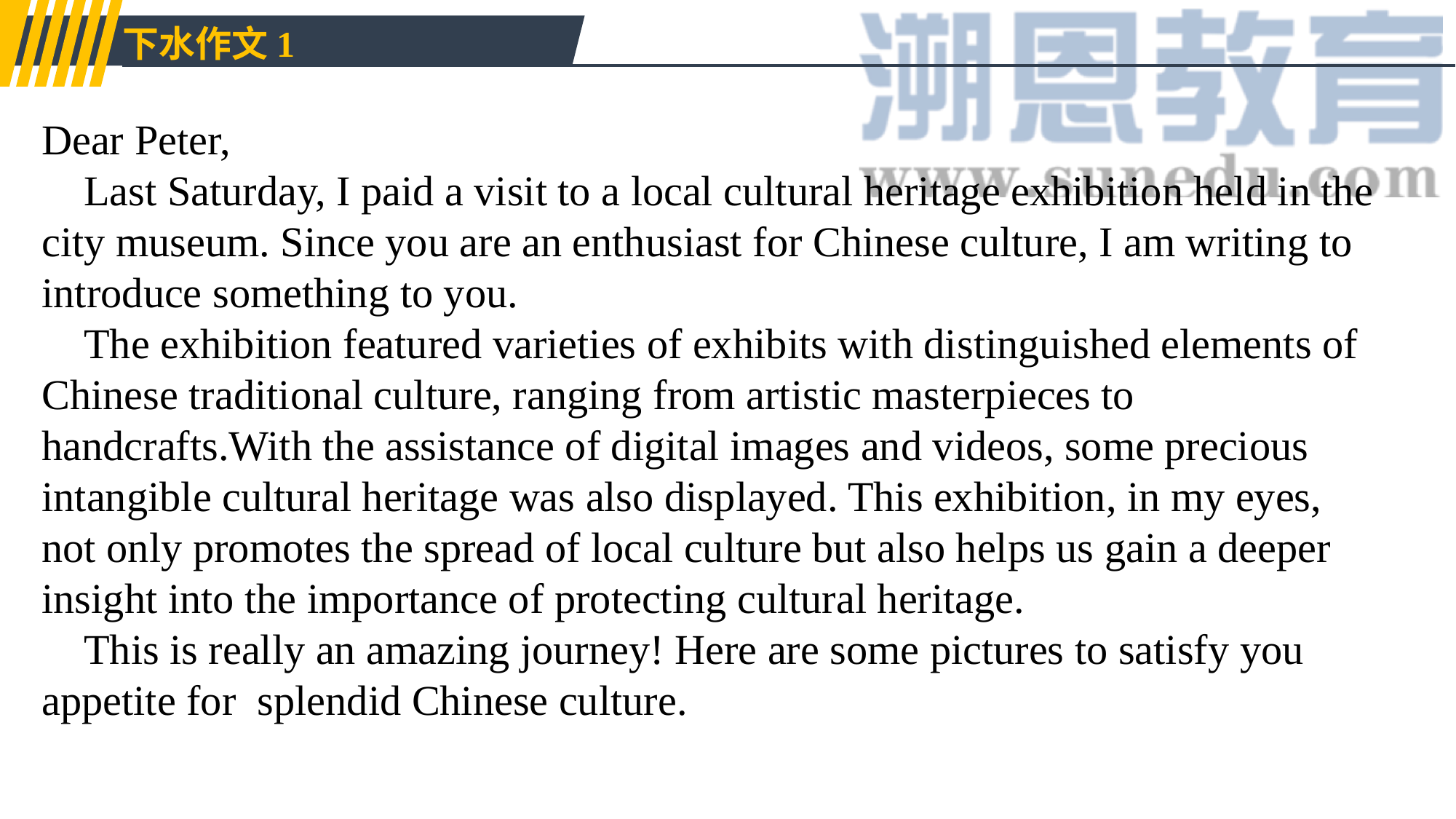

下水作文1
Dear Peter,
    Last Saturday, I paid a visit to a local cultural heritage exhibition held in the city museum. Since you are an enthusiast for Chinese culture, I am writing to introduce something to you.
    The exhibition featured varieties of exhibits with distinguished elements of Chinese traditional culture, ranging from artistic masterpieces to handcrafts.With the assistance of digital images and videos, some precious intangible cultural heritage was also displayed. This exhibition, in my eyes, not only promotes the spread of local culture but also helps us gain a deeper insight into the importance of protecting cultural heritage.
    This is really an amazing journey! Here are some pictures to satisfy you appetite for  splendid Chinese culture.